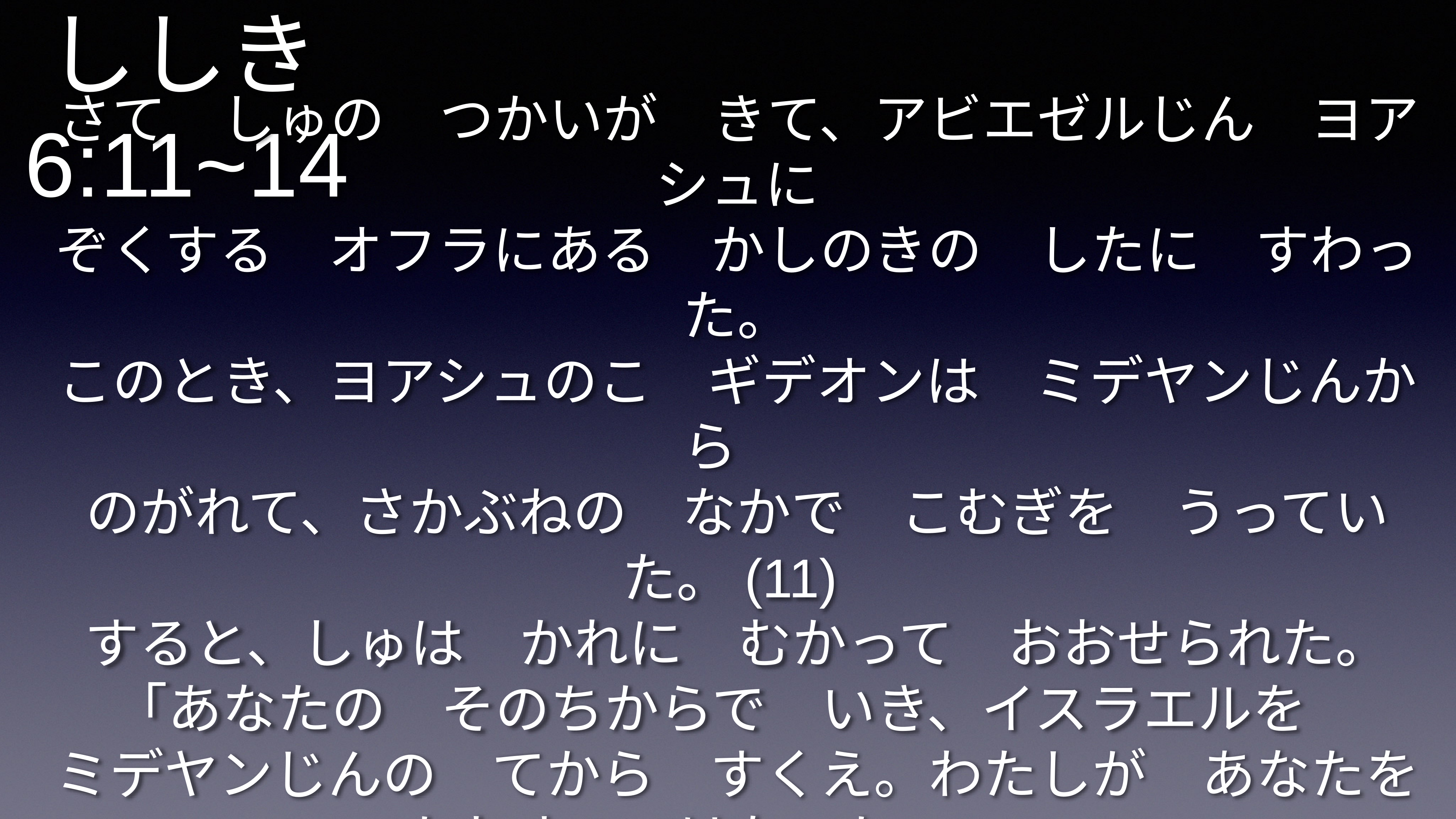

ししき 6:11~14
さて　しゅの　つかいが　きて、アビエゼルじん　ヨアシュに
ぞくする　オフラにある　かしのきの　したに　すわった。
このとき、ヨアシュのこ　ギデオンは　ミデヤンじんから
のがれて、さかぶねの　なかで　こむぎを　うっていた。(11)
すると、しゅは　かれに　むかって　おおせられた。
「あなたの　そのちからで　いき、イスラエルを
ミデヤンじんの　てから　すくえ。わたしが　あなたを
つかわすのではないか。」 (14)